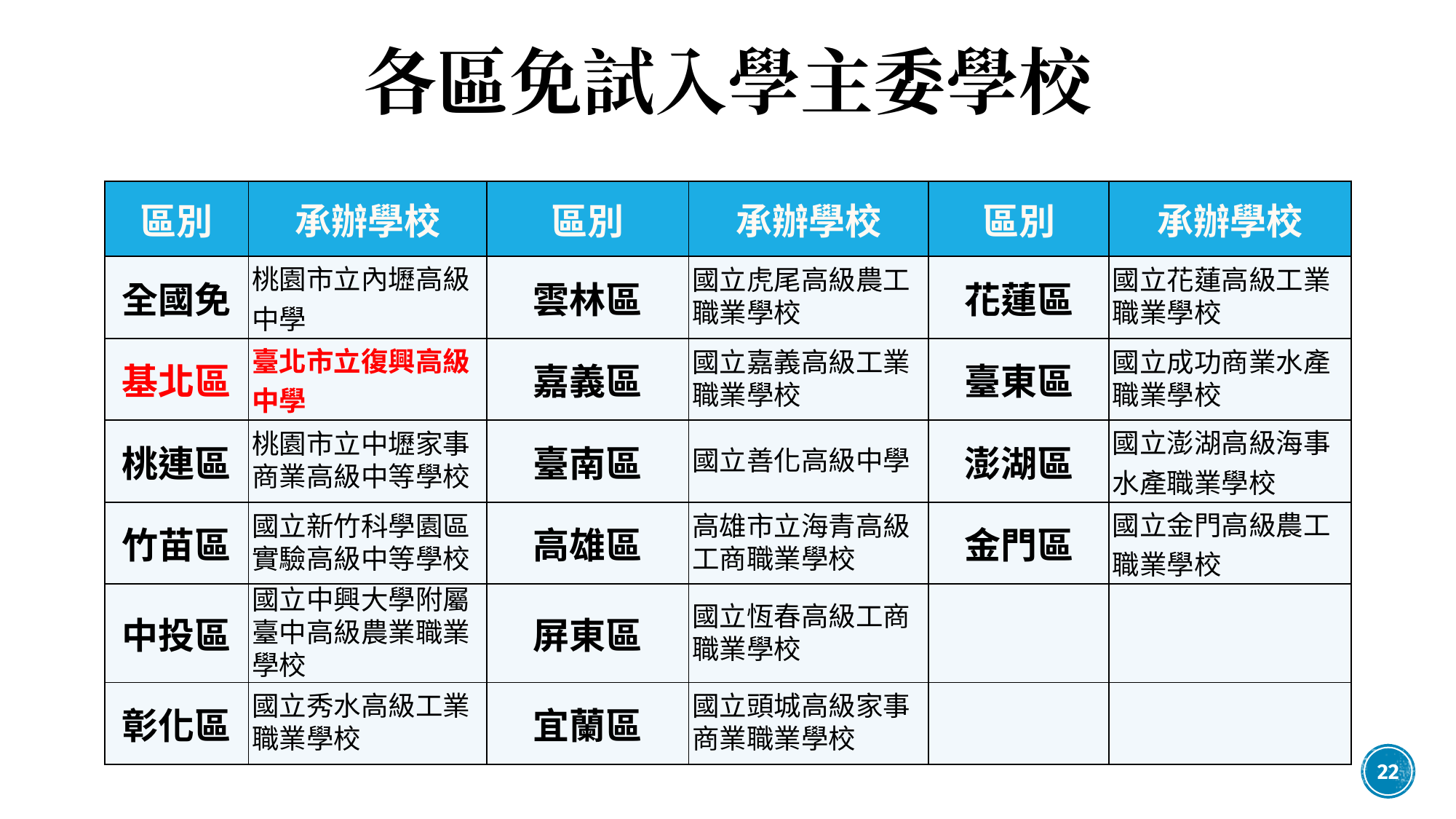

# 各區免試入學主委學校
| 區別 | 承辦學校 | 區別 | 承辦學校 | 區別 | 承辦學校 |
| --- | --- | --- | --- | --- | --- |
| 全國免 | 桃園市立內壢高級中學 | 雲林區 | 國立虎尾高級農工職業學校 | 花蓮區 | 國立花蓮高級工業職業學校 |
| 基北區 | 臺北市立復興高級中學 | 嘉義區 | 國立嘉義高級工業職業學校 | 臺東區 | 國立成功商業水產職業學校 |
| 桃連區 | 桃園市立中壢家事商業高級中等學校 | 臺南區 | 國立善化高級中學 | 澎湖區 | 國立澎湖高級海事水產職業學校 |
| 竹苗區 | 國立新竹科學園區實驗高級中等學校 | 高雄區 | 高雄市立海青高級工商職業學校 | 金門區 | 國立金門高級農工職業學校 |
| 中投區 | 國立中興大學附屬臺中高級農業職業學校 | 屏東區 | 國立恆春高級工商職業學校 |  |  |
| 彰化區 | 國立秀水高級工業職業學校 | 宜蘭區 | 國立頭城高級家事商業職業學校 |  |  |
22